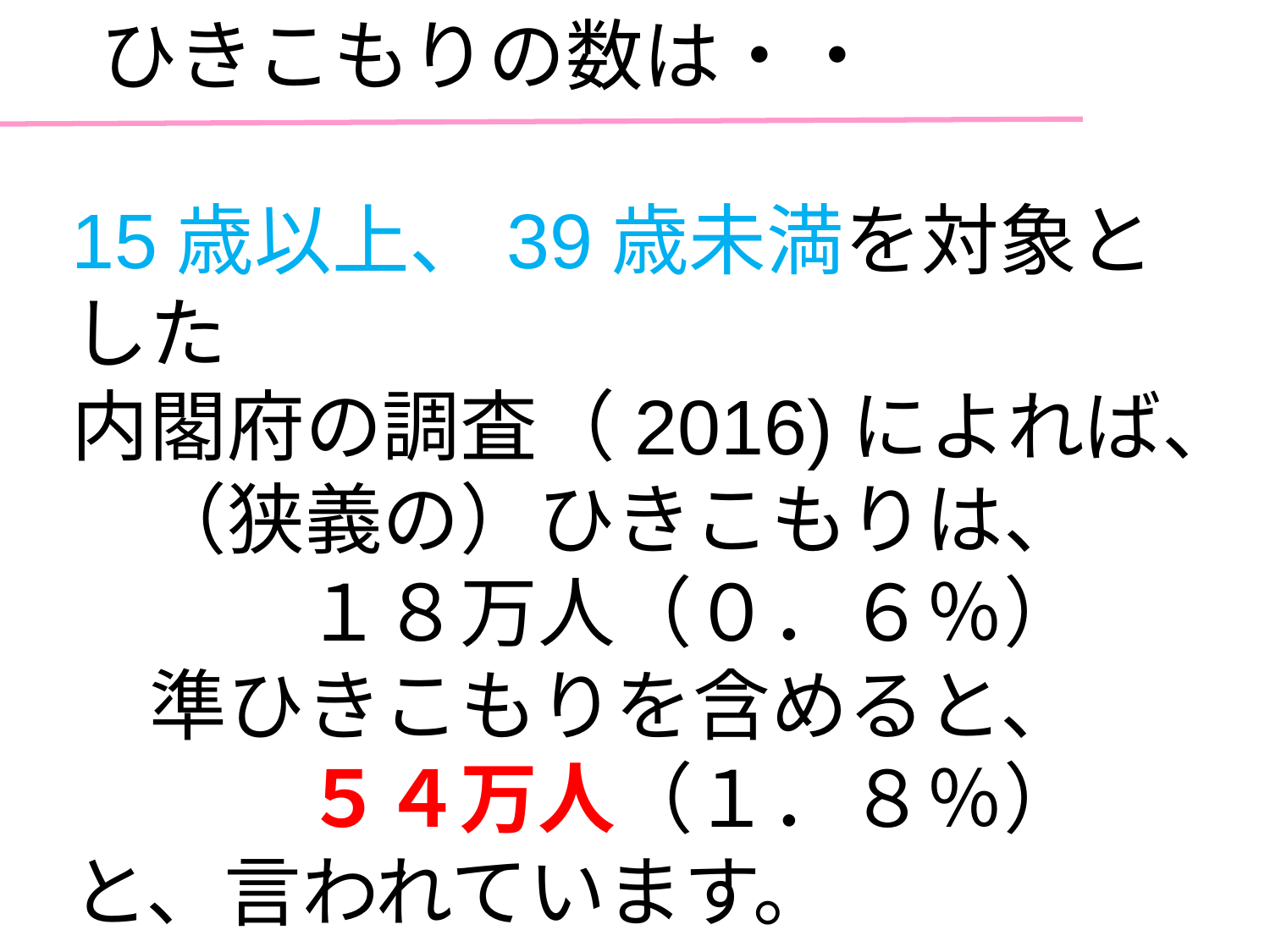

# ひきこもりの数は・・
15歳以上、39歳未満を対象とした
内閣府の調査（2016)によれば、
　（狭義の）ひきこもりは、
　　　１８万人（０．６％）
　準ひきこもりを含めると、
　　　５４万人（１．８％）
と、言われています。